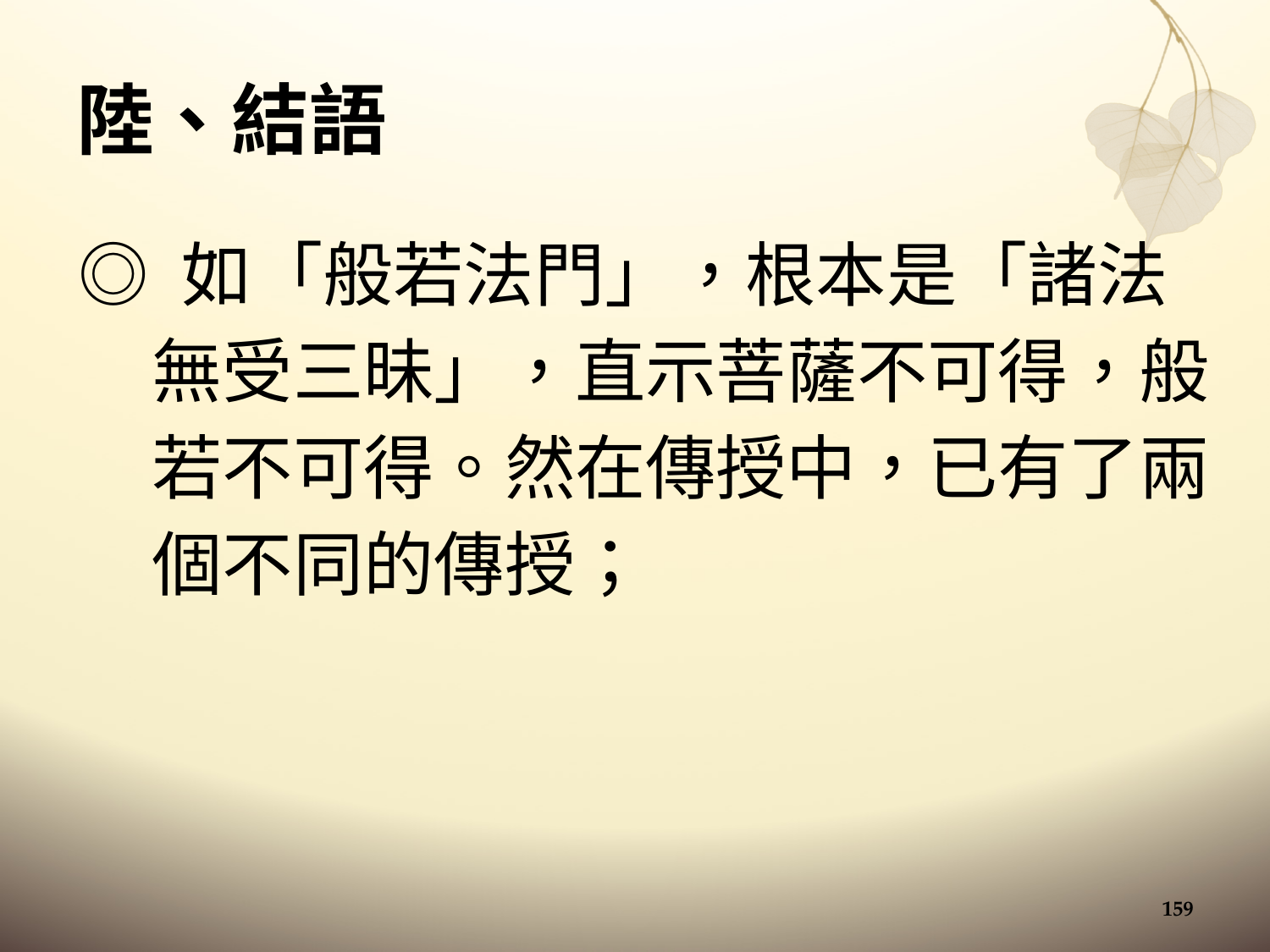

# 陸、結語
◎ 如「般若法門」，根本是「諸法無受三昧」，直示菩薩不可得，般若不可得。然在傳授中，已有了兩個不同的傳授；

159